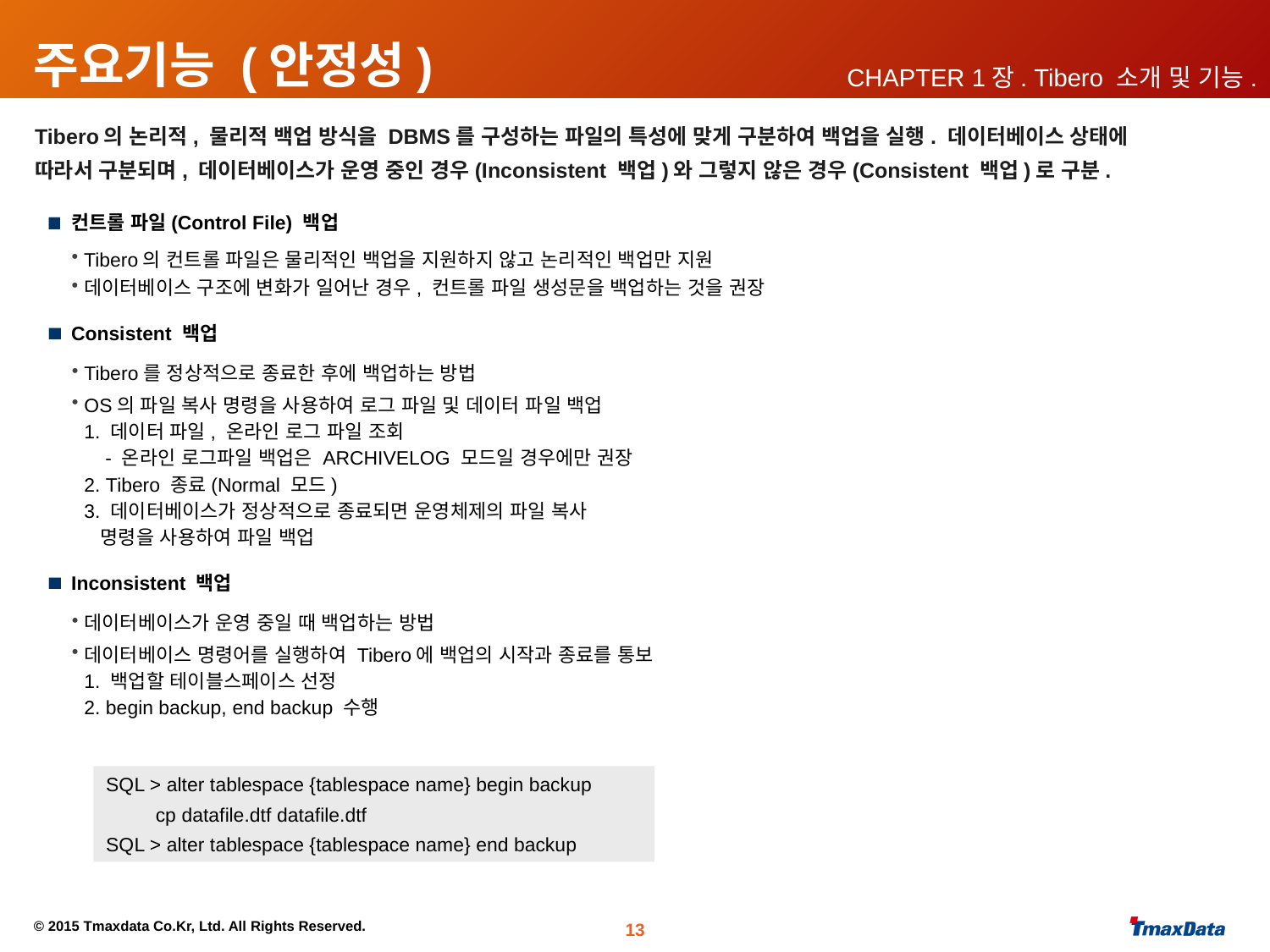

# 주요기능 (안정성)
CHAPTER 1장. Tibero 소개 및 기능.
Tibero의 논리적, 물리적 백업 방식을 DBMS를 구성하는 파일의 특성에 맞게 구분하여 백업을 실행. 데이터베이스 상태에
따라서 구분되며, 데이터베이스가 운영 중인 경우(Inconsistent 백업)와 그렇지 않은 경우(Consistent 백업)로 구분.
컨트롤 파일(Control File) 백업
Tibero의 컨트롤 파일은 물리적인 백업을 지원하지 않고 논리적인 백업만 지원
데이터베이스 구조에 변화가 일어난 경우, 컨트롤 파일 생성문을 백업하는 것을 권장
Consistent 백업
Tibero를 정상적으로 종료한 후에 백업하는 방법
OS의 파일 복사 명령을 사용하여 로그 파일 및 데이터 파일 백업
1. 데이터 파일, 온라인 로그 파일 조회
   - 온라인 로그파일 백업은 ARCHIVELOG 모드일 경우에만 권장
2. Tibero 종료(Normal 모드)
3. 데이터베이스가 정상적으로 종료되면 운영체제의 파일 복사
   명령을 사용하여 파일 백업
Inconsistent 백업
데이터베이스가 운영 중일 때 백업하는 방법
데이터베이스 명령어를 실행하여 Tibero에 백업의 시작과 종료를 통보
1. 백업할 테이블스페이스 선정
2. begin backup, end backup 수행
SQL > alter tablespace {tablespace name} begin backup
         cp datafile.dtf datafile.dtf
SQL > alter tablespace {tablespace name} end backup